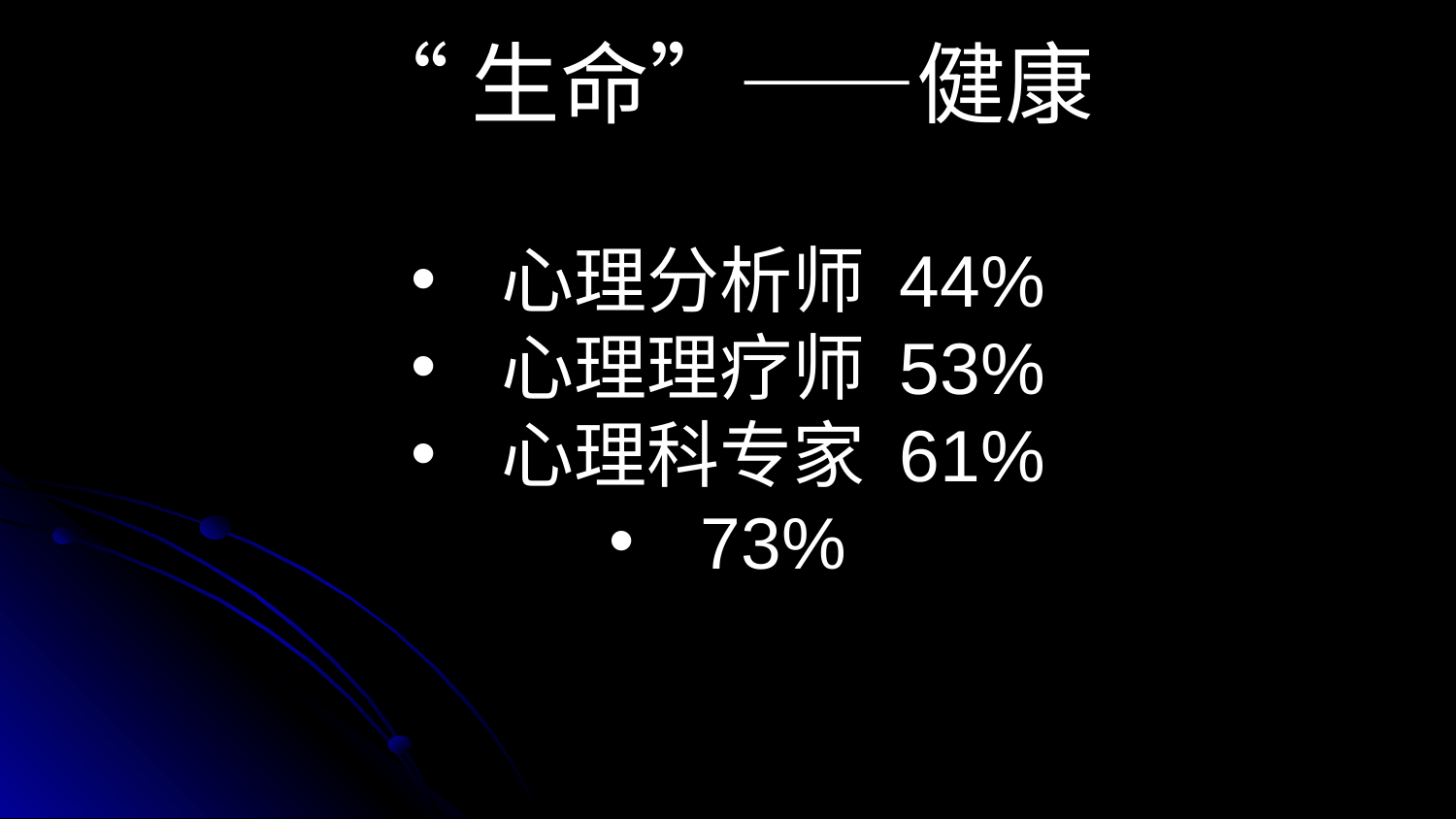

“生命”——健康
心理分析师 44%
心理理疗师 53%
心理科专家 61%
73%